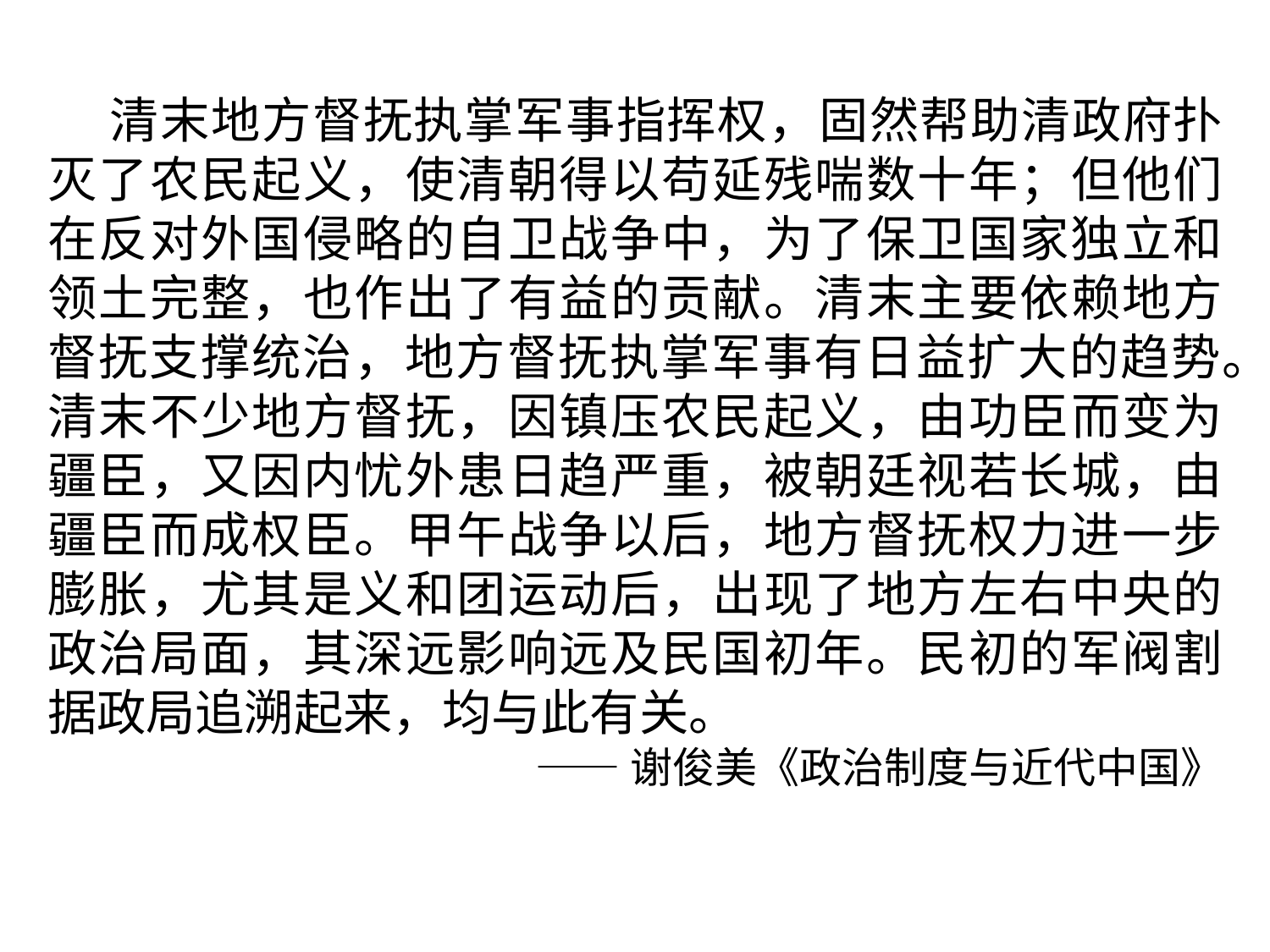

清末地方督抚执掌军事指挥权，固然帮助清政府扑灭了农民起义，使清朝得以苟延残喘数十年；但他们在反对外国侵略的自卫战争中，为了保卫国家独立和领土完整，也作出了有益的贡献。清末主要依赖地方督抚支撑统治，地方督抚执掌军事有日益扩大的趋势。清末不少地方督抚，因镇压农民起义，由功臣而变为疆臣，又因内忧外患日趋严重，被朝廷视若长城，由疆臣而成权臣。甲午战争以后，地方督抚权力进一步膨胀，尤其是义和团运动后，出现了地方左右中央的政治局面，其深远影响远及民国初年。民初的军阀割据政局追溯起来，均与此有关。
——谢俊美《政治制度与近代中国》